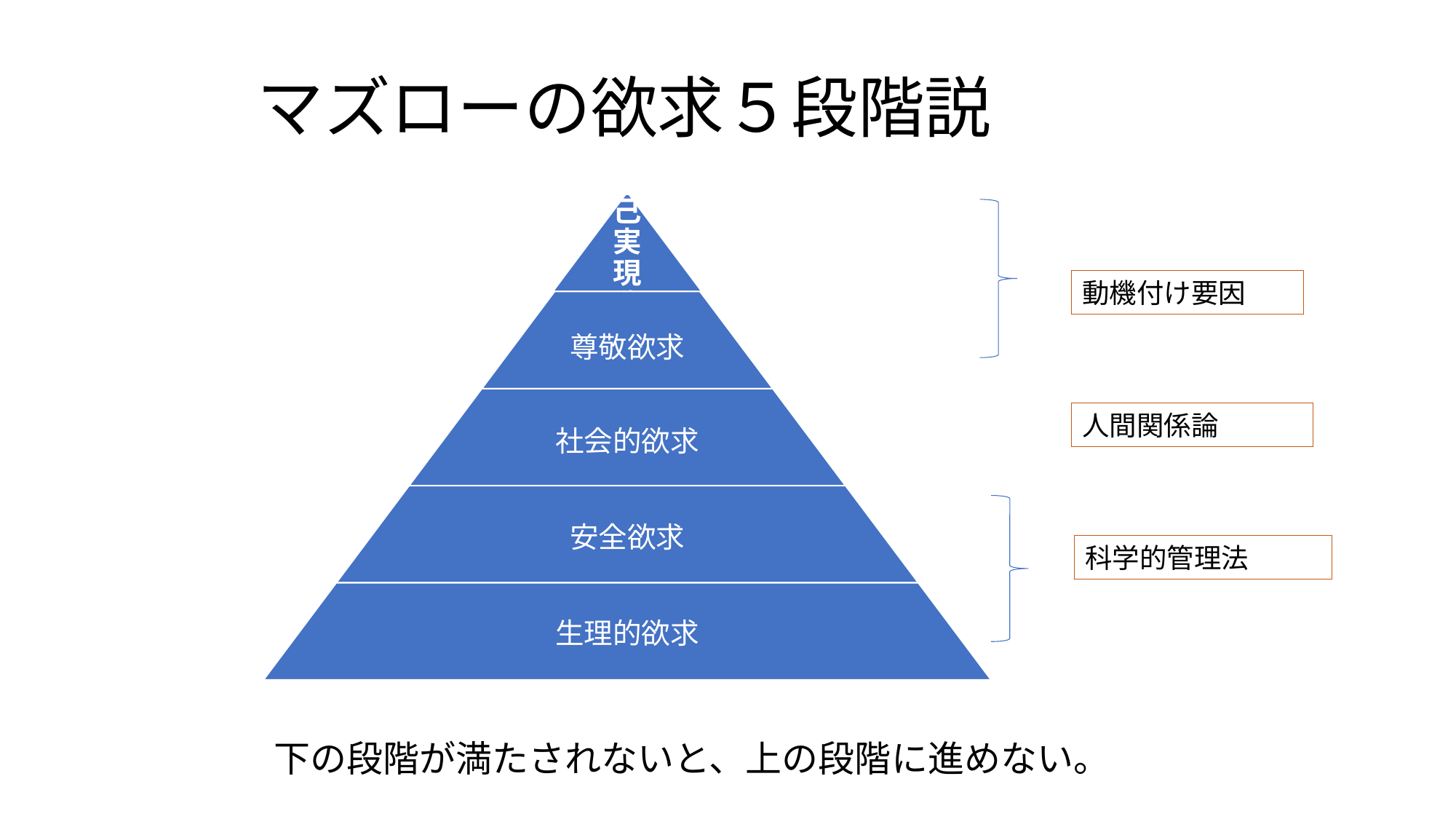

# マズローの欲求５段階説
自己実現欲求
尊敬欲求
社会的欲求
安全欲求
生理的欲求

動機付け要因
人間関係論

科学的管理法
下の段階が満たされないと、上の段階に進めない。